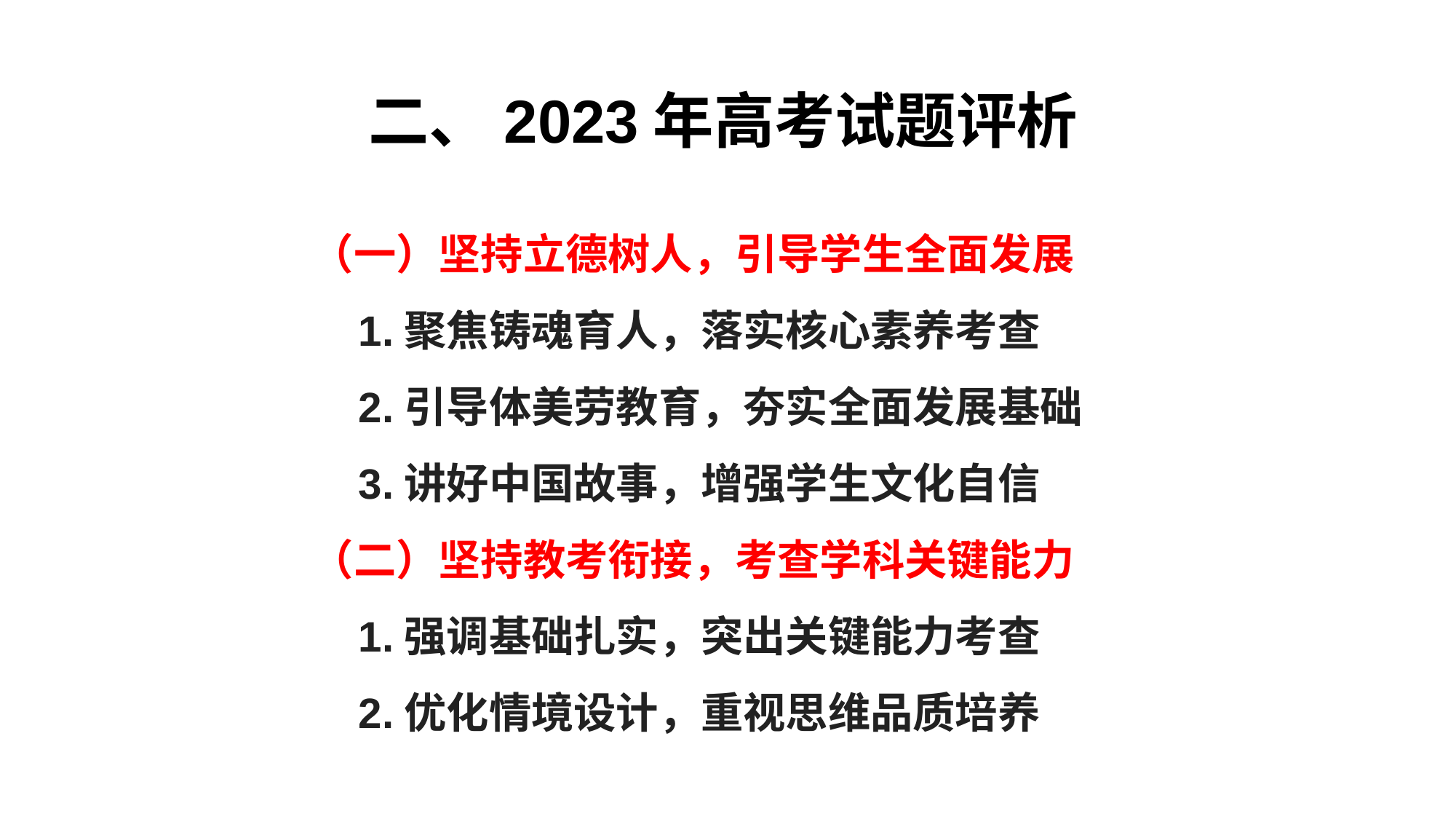

二、2023年高考试题评析

（一）坚持立德树人，引导学生全面发展
    1.聚焦铸魂育人，落实核心素养考查
    2.引导体美劳教育，夯实全面发展基础
    3.讲好中国故事，增强学生文化自信
（二）坚持教考衔接，考查学科关键能力
    1.强调基础扎实，突出关键能力考查
    2.优化情境设计，重视思维品质培养